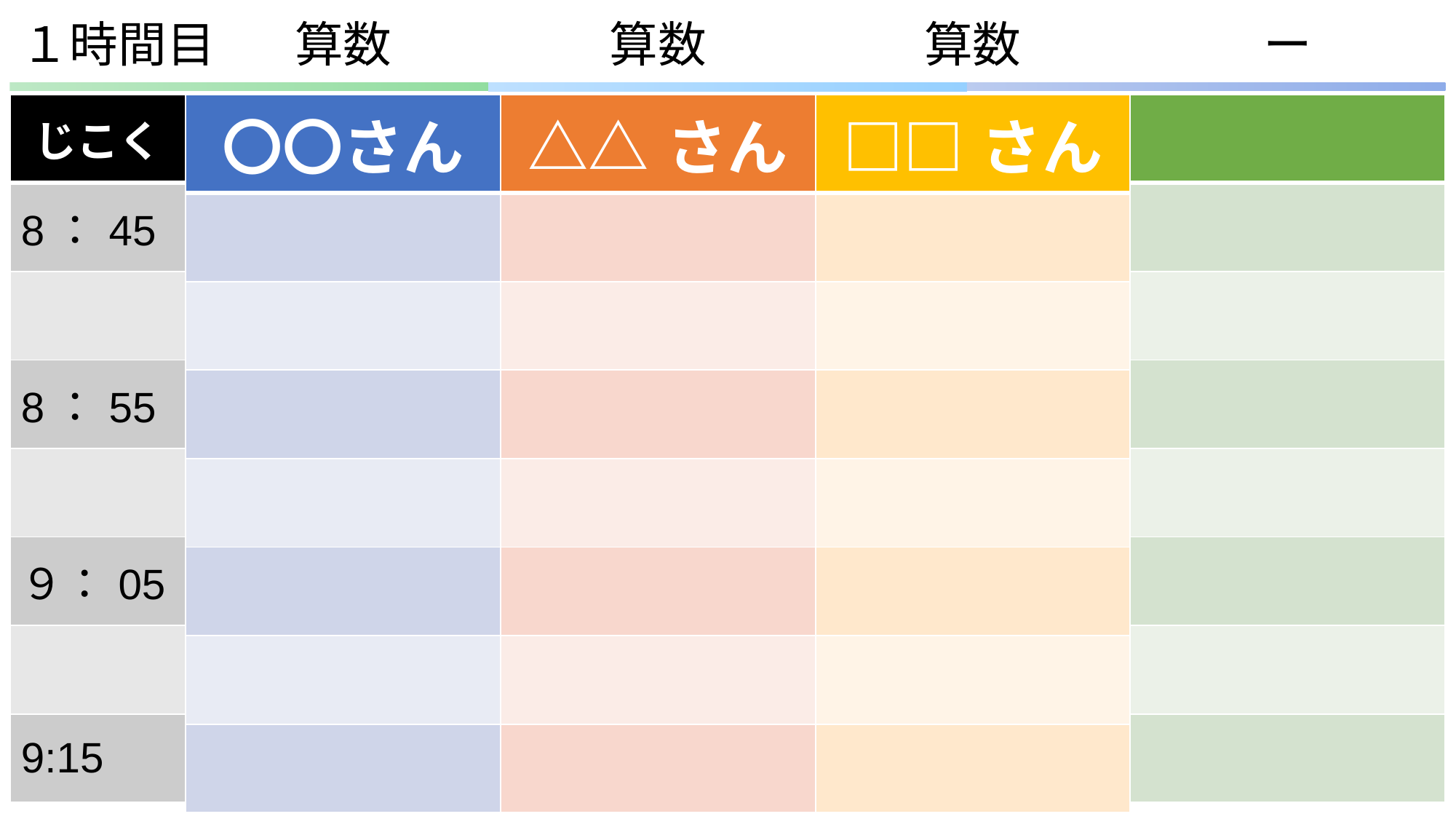

ー
算数
# １時間目
算数
算数
| じこく |
| --- |
| 8：45 |
|  |
| 8：55 |
|  |
| ９：05 |
|  |
| 9:15 |
| 〇〇さん |
| --- |
|  |
|  |
|  |
|  |
|  |
|  |
|  |
| △△さん |
| --- |
|  |
|  |
|  |
|  |
|  |
|  |
|  |
| □□さん |
| --- |
|  |
|  |
|  |
|  |
|  |
|  |
|  |
|  |
| --- |
|  |
|  |
|  |
|  |
|  |
|  |
|  |